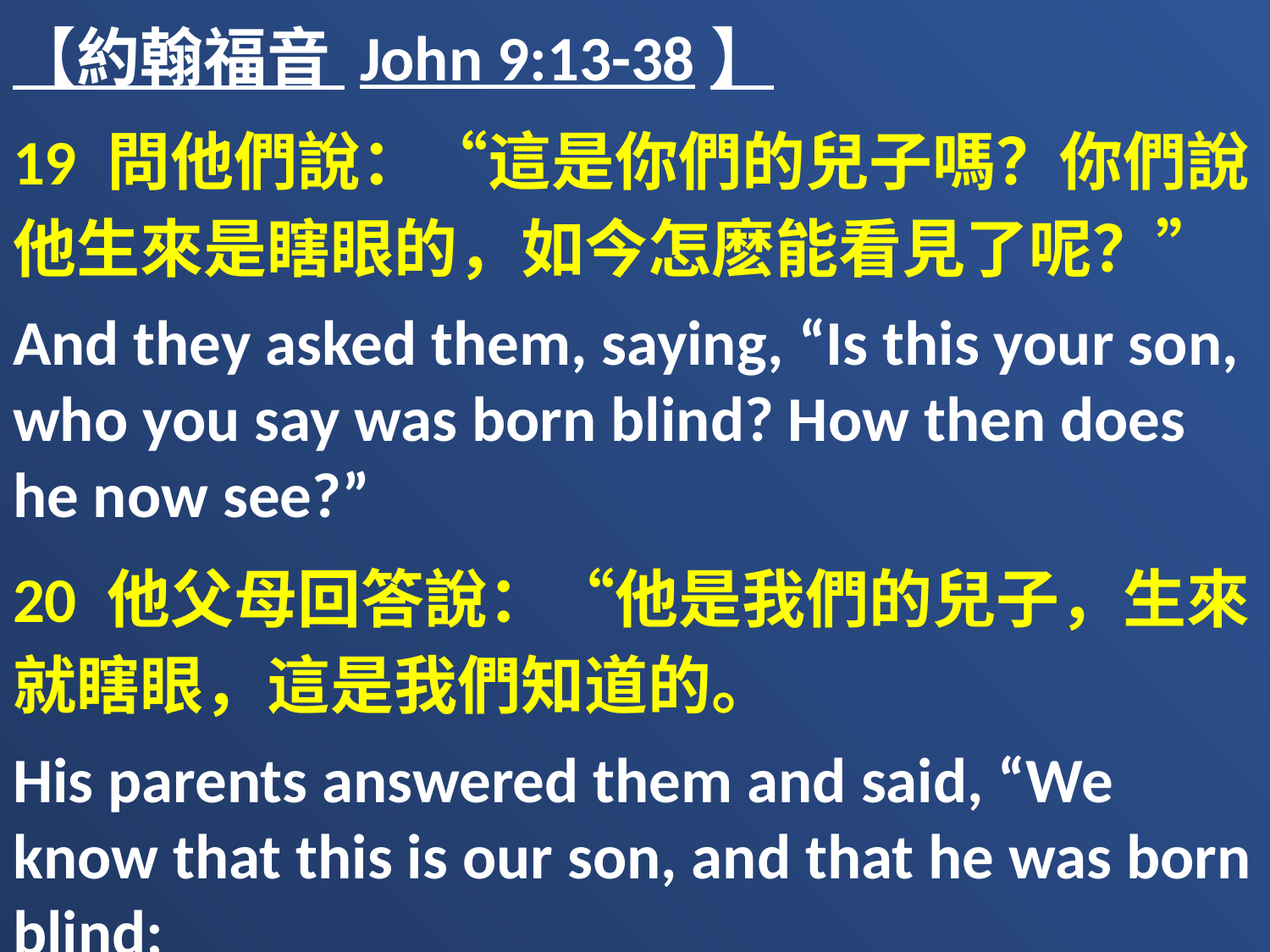

【約翰福音 John 9:13-38】
19 問他們說：“這是你們的兒子嗎？你們說他生來是瞎眼的，如今怎麽能看見了呢？”
And they asked them, saying, “Is this your son, who you say was born blind? How then does he now see?”
20 他父母回答說：“他是我們的兒子，生來就瞎眼，這是我們知道的。
His parents answered them and said, “We know that this is our son, and that he was born blind;